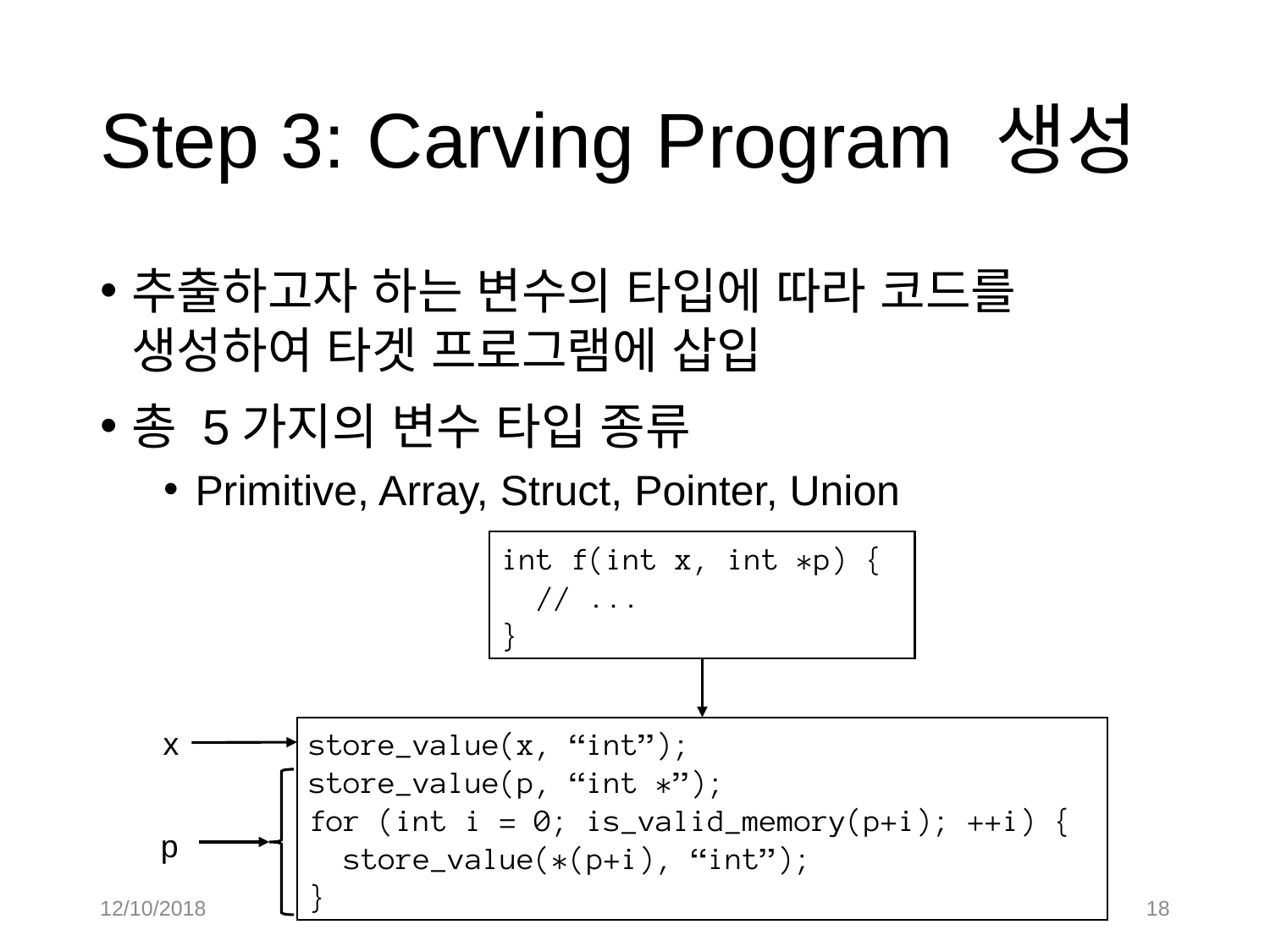

# Step 3: Carving Program 생성
추출하고자 하는 변수의 타입에 따라 코드를 생성하여 타겟 프로그램에 삽입
총 5가지의 변수 타입 종류
Primitive, Array, Struct, Pointer, Union
int f(int x, int *p) {
  // ...
}
x
store_value(x, “int”);
store_value(p, “int *”);
for (int i = 0; is_valid_memory(p+i); ++i) {
  store_value(*(p+i), “int”);
}

p
12/10/2018
18